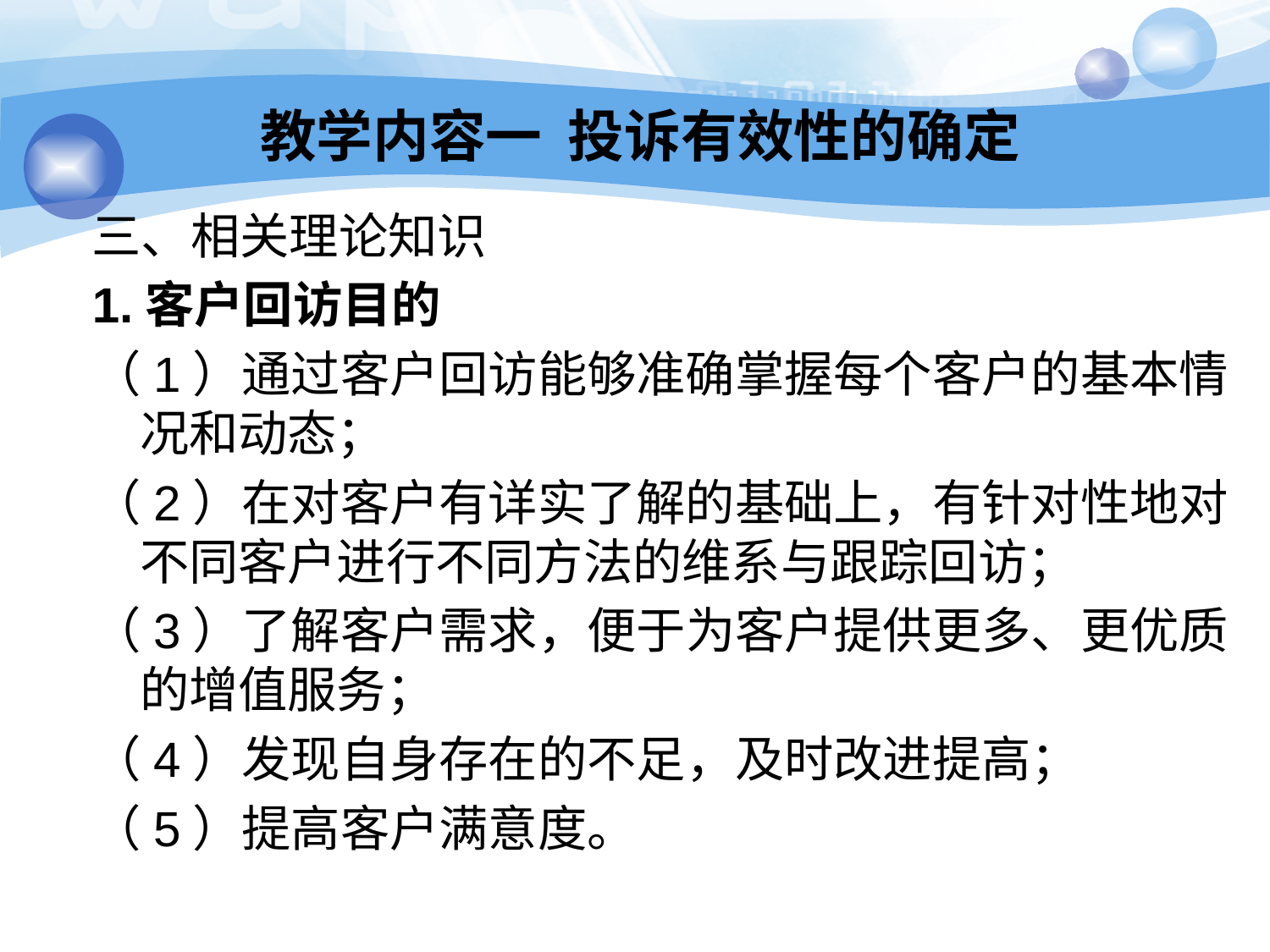

教学内容一  投诉有效性的确定
三、相关理论知识
1.客户回访目的
（1）通过客户回访能够准确掌握每个客户的基本情况和动态；
（2）在对客户有详实了解的基础上，有针对性地对不同客户进行不同方法的维系与跟踪回访；
（3）了解客户需求，便于为客户提供更多、更优质的增值服务；
（4）发现自身存在的不足，及时改进提高；
（5）提高客户满意度。